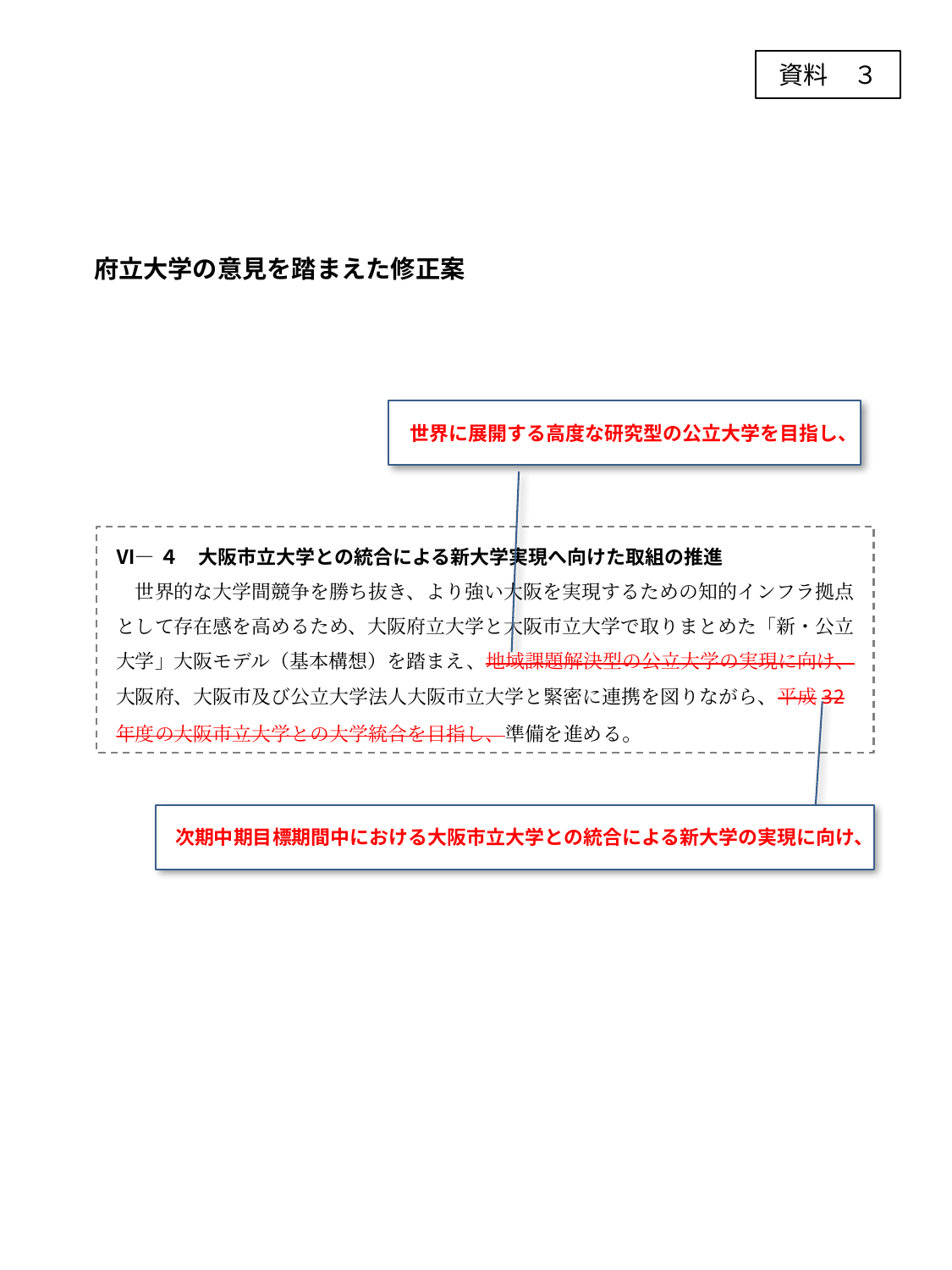

資料　３
府立大学の意見を踏まえた修正案
世界に展開する高度な研究型の公立大学を目指し、
Ⅵ―４　大阪市立大学との統合による新大学実現へ向けた取組の推進
　世界的な大学間競争を勝ち抜き、より強い大阪を実現するための知的インフラ拠点として存在感を高めるため、大阪府立大学と大阪市立大学で取りまとめた「新・公立大学」大阪モデル（基本構想）を踏まえ、地域課題解決型の公立大学の実現に向け、大阪府、大阪市及び公立大学法人大阪市立大学と緊密に連携を図りながら、平成32年度の大阪市立大学との大学統合を目指し、準備を進める。
次期中期目標期間中における大阪市立大学との統合による新大学の実現に向け、